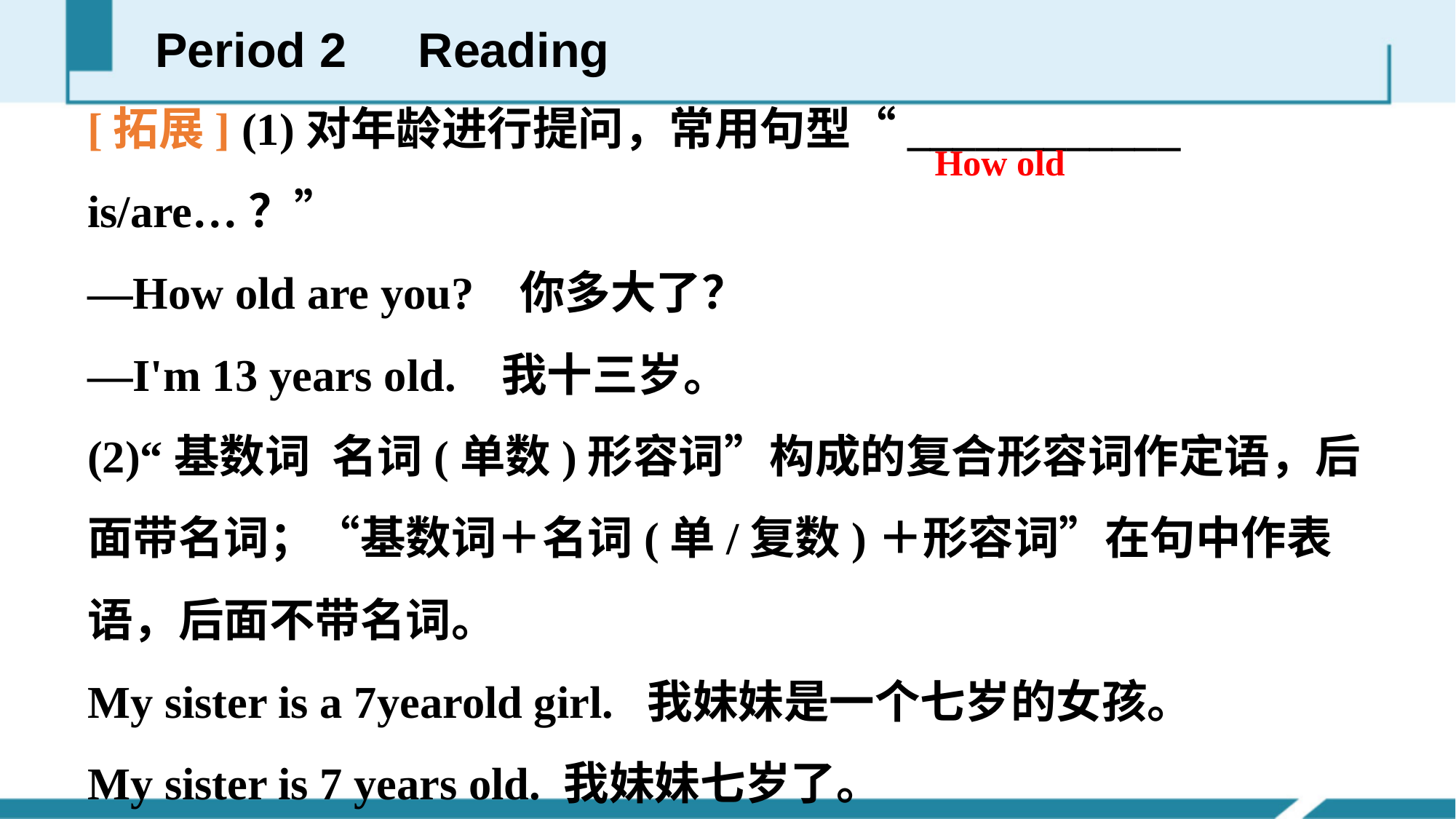

Period 2　Reading
[拓展] (1)对年龄进行提问，常用句型“____________ is/are…？”
—How old are you?   你多大了？
—I'm 13 years old.   我十三岁。
(2)“基数词­名词(单数)­形容词”构成的复合形容词作定语，后面带名词；“基数词＋名词(单/复数)＋形容词”在句中作表语，后面不带名词。
My sister is a 7­year­old girl.  我妹妹是一个七岁的女孩。
My sister is 7 years old. 我妹妹七岁了。
How old